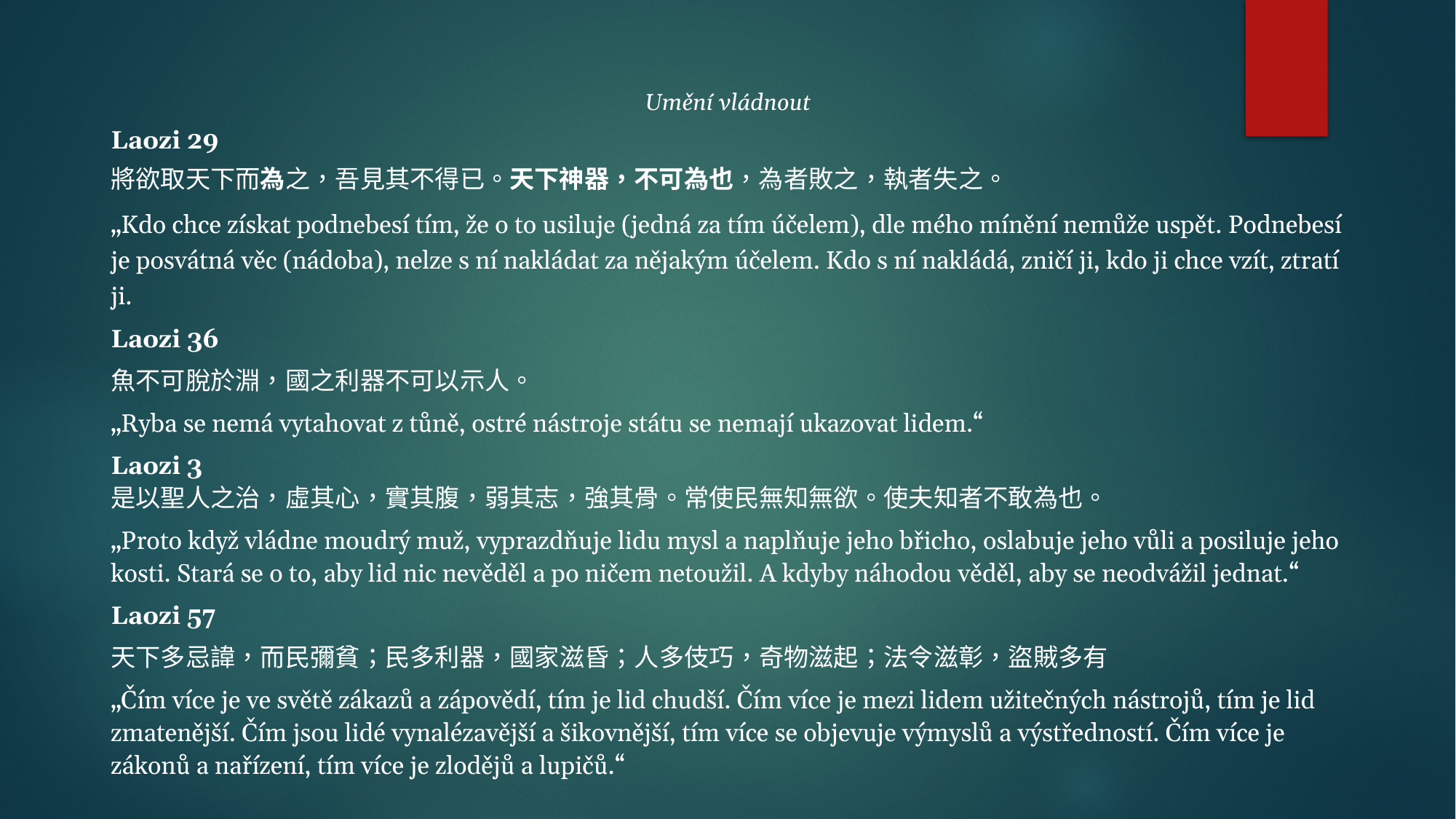

Umění vládnout
Laozi 29
將欲取天下而為之，吾見其不得已。天下神器，不可為也，為者敗之，執者失之。
„Kdo chce získat podnebesí tím, že o to usiluje (jedná za tím účelem), dle mého mínění nemůže uspět. Podnebesí je posvátná věc (nádoba), nelze s ní nakládat za nějakým účelem. Kdo s ní nakládá, zničí ji, kdo ji chce vzít, ztratí ji.
Laozi 36
魚不可脫於淵，國之利器不可以示人。
„Ryba se nemá vytahovat z tůně, ostré nástroje státu se nemají ukazovat lidem.“
Laozi 3
是以聖人之治，虛其心，實其腹，弱其志，強其骨。常使民無知無欲。使夫知者不敢為也。
„Proto když vládne moudrý muž, vyprazdňuje lidu mysl a naplňuje jeho břicho, oslabuje jeho vůli a posiluje jeho kosti. Stará se o to, aby lid nic nevěděl a po ničem netoužil. A kdyby náhodou věděl, aby se neodvážil jednat.“
Laozi 57
天下多忌諱，而民彌貧；民多利器，國家滋昏；人多伎巧，奇物滋起；法令滋彰，盜賊多有
„Čím více je ve světě zákazů a zápovědí, tím je lid chudší. Čím více je mezi lidem užitečných nástrojů, tím je lid zmatenější. Čím jsou lidé vynalézavější a šikovnější, tím více se objevuje výmyslů a výstředností. Čím více je zákonů a nařízení, tím více je zlodějů a lupičů.“